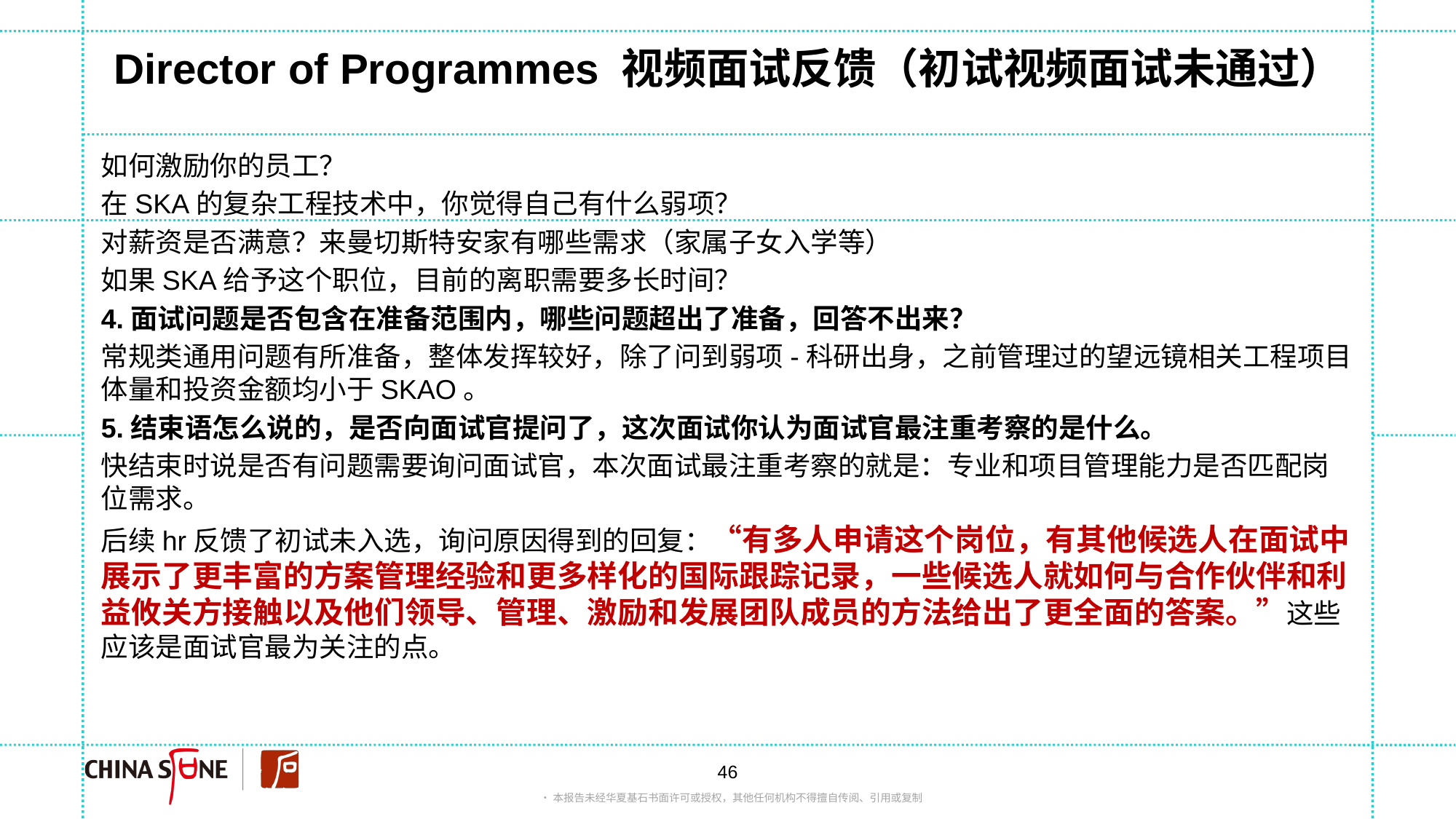

# Director of Programmes 视频面试反馈（初试视频面试未通过）
如何激励你的员工？
在SKA的复杂工程技术中，你觉得自己有什么弱项？
对薪资是否满意？来曼切斯特安家有哪些需求（家属子女入学等）
如果SKA给予这个职位，目前的离职需要多长时间？
4.面试问题是否包含在准备范围内，哪些问题超出了准备，回答不出来？
常规类通用问题有所准备，整体发挥较好，除了问到弱项-科研出身，之前管理过的望远镜相关工程项目体量和投资金额均小于SKAO。
5.结束语怎么说的，是否向面试官提问了，这次面试你认为面试官最注重考察的是什么。
快结束时说是否有问题需要询问面试官，本次面试最注重考察的就是：专业和项目管理能力是否匹配岗位需求。
后续hr反馈了初试未入选，询问原因得到的回复：“有多人申请这个岗位，有其他候选人在面试中展示了更丰富的方案管理经验和更多样化的国际跟踪记录，一些候选人就如何与合作伙伴和利益攸关方接触以及他们领导、管理、激励和发展团队成员的方法给出了更全面的答案。”这些应该是面试官最为关注的点。